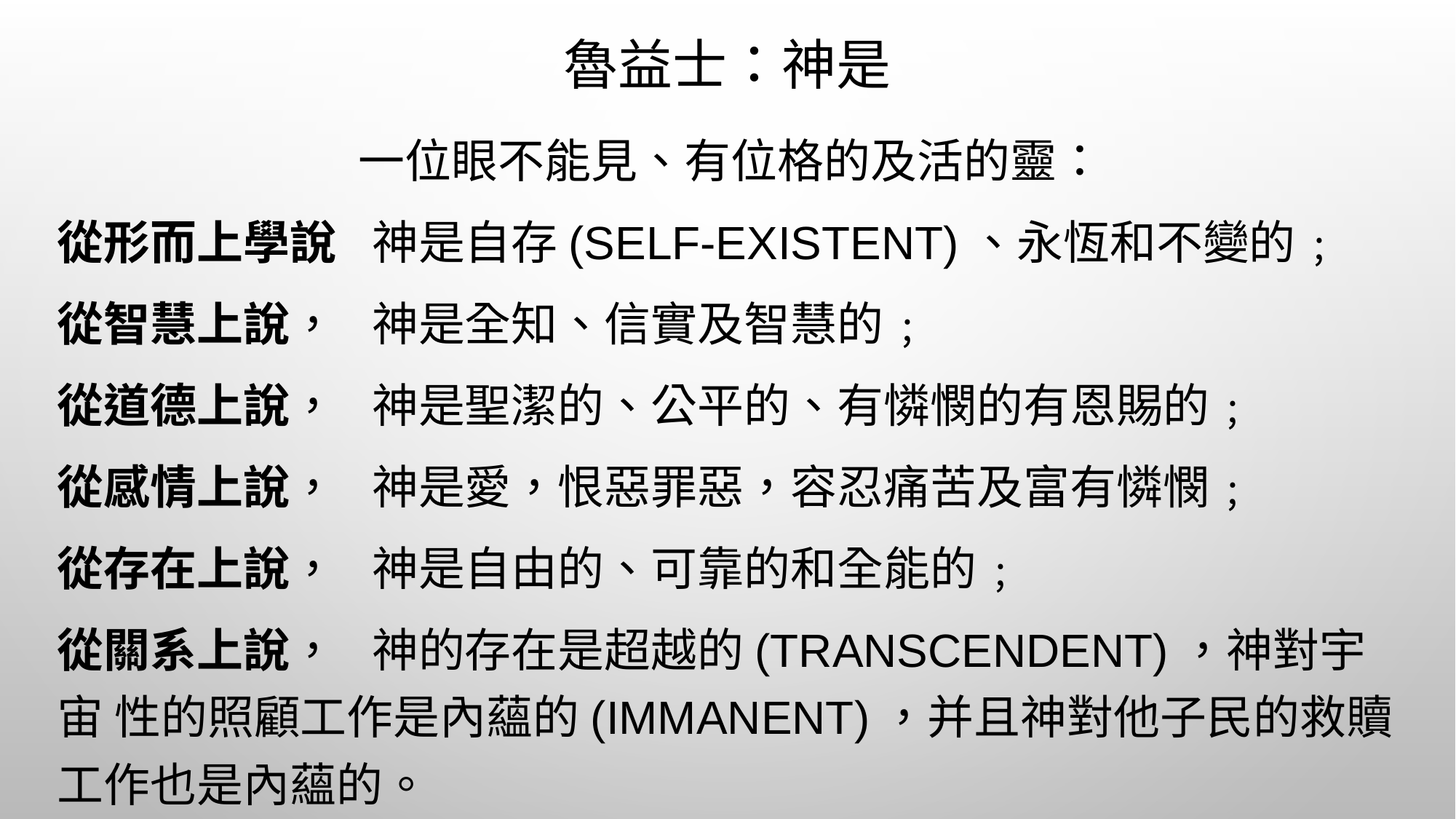

# 魯益士：神是
一位眼不能見、有位格的及活的靈：
從形而上學說	神是自存(self-existent)、永恆和不變的﹔
從智慧上說，	神是全知、信實及智慧的﹔
從道德上說，	神是聖潔的、公平的、有憐憫的有恩賜的﹔
從感情上說，	神是愛，恨惡罪惡，容忍痛苦及富有憐憫﹔
從存在上說，	神是自由的、可靠的和全能的﹔
從關系上說，	神的存在是超越的(transcendent)，神對宇宙 性的照顧工作是內蘊的(immanent)，并且神對他子民的救贖工作也是內蘊的。